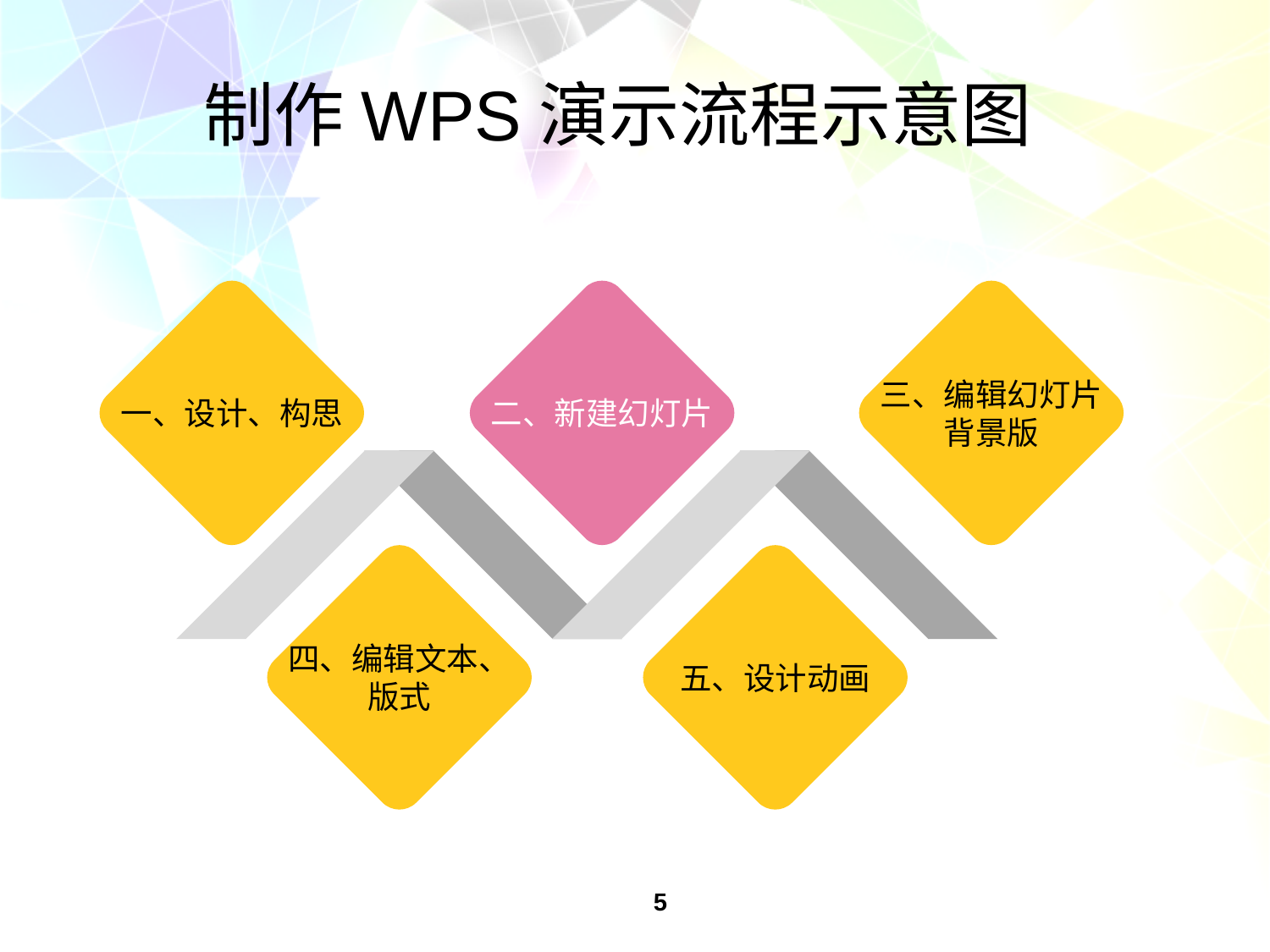

制作WPS演示流程示意图
一、设计、构思
三、编辑幻灯片背景版
二、新建幻灯片

四、编辑文本、版式
五、设计动画
5